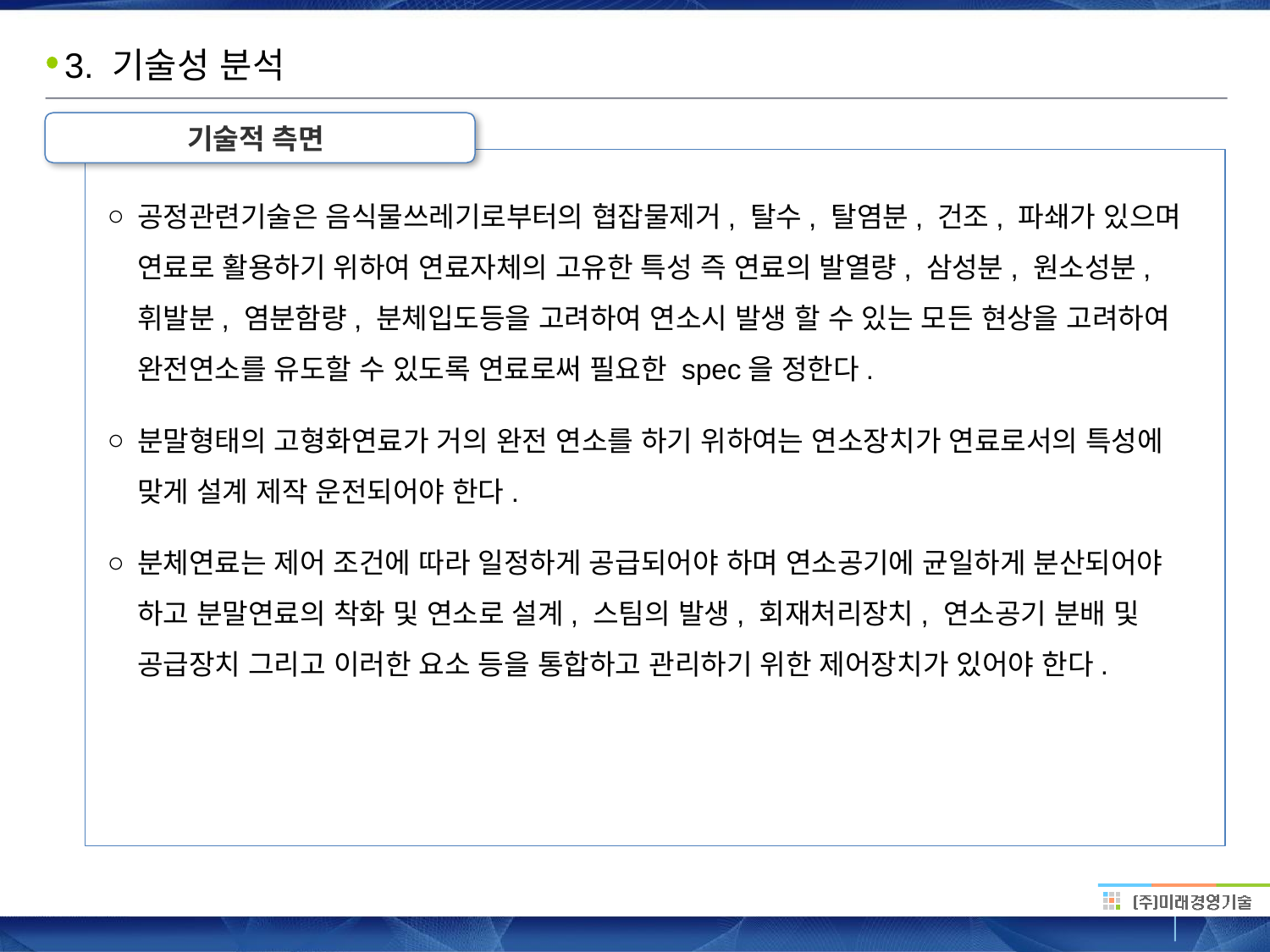

# 3. 기술성 분석
기술적 측면

공정관련기술은 음식물쓰레기로부터의 협잡물제거, 탈수, 탈염분, 건조, 파쇄가 있으며 연료로 활용하기 위하여 연료자체의 고유한 특성 즉 연료의 발열량, 삼성분, 원소성분, 휘발분, 염분함량, 분체입도등을 고려하여 연소시 발생 할 수 있는 모든 현상을 고려하여 완전연소를 유도할 수 있도록 연료로써 필요한 spec을 정한다.
분말형태의 고형화연료가 거의 완전 연소를 하기 위하여는 연소장치가 연료로서의 특성에 맞게 설계 제작 운전되어야 한다.
분체연료는 제어 조건에 따라 일정하게 공급되어야 하며 연소공기에 균일하게 분산되어야 하고 분말연료의 착화 및 연소로 설계, 스팀의 발생, 회재처리장치, 연소공기 분배 및 공급장치 그리고 이러한 요소 등을 통합하고 관리하기 위한 제어장치가 있어야 한다.